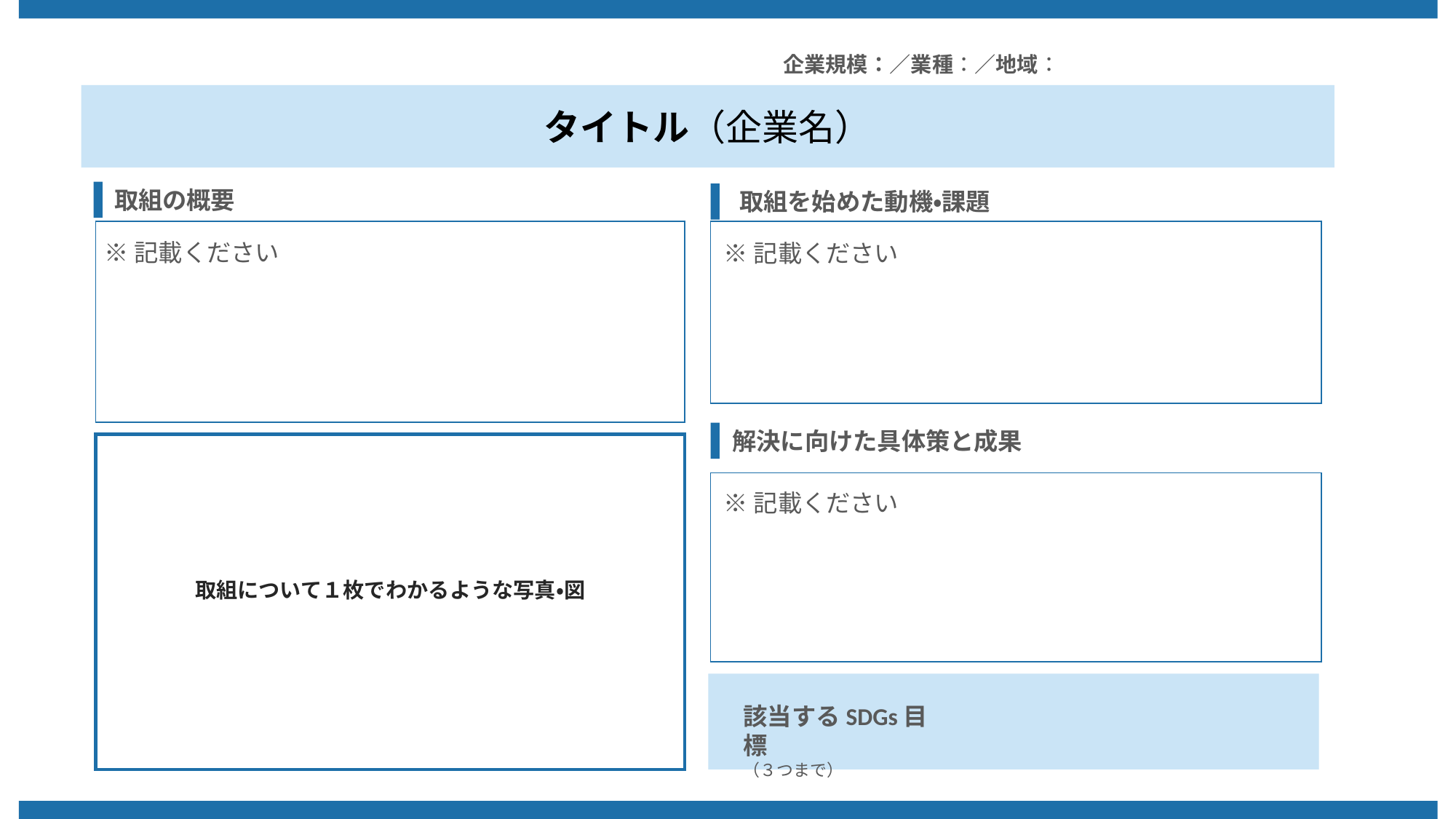

企業規模：／業種：／地域：
タイトル（企業名）
取組の概要

取組を始めた動機・課題

※記載ください
※記載ください
解決に向けた具体策と成果

取組について１枚でわかるような写真・図

※記載ください

該当するSDGs目標
（３つまで）